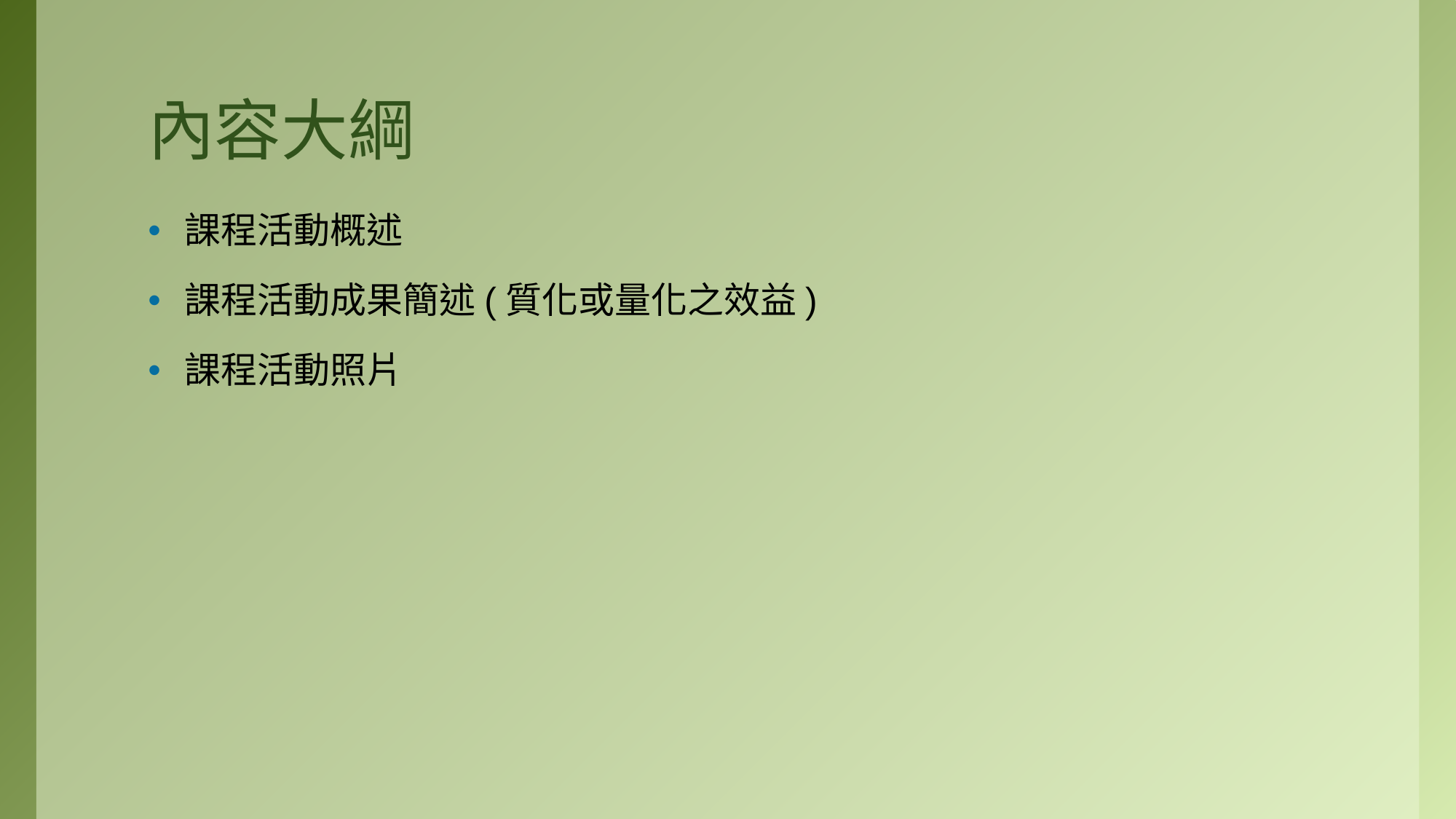

# 內容大綱
課程活動概述
課程活動成果簡述(質化或量化之效益)
課程活動照片